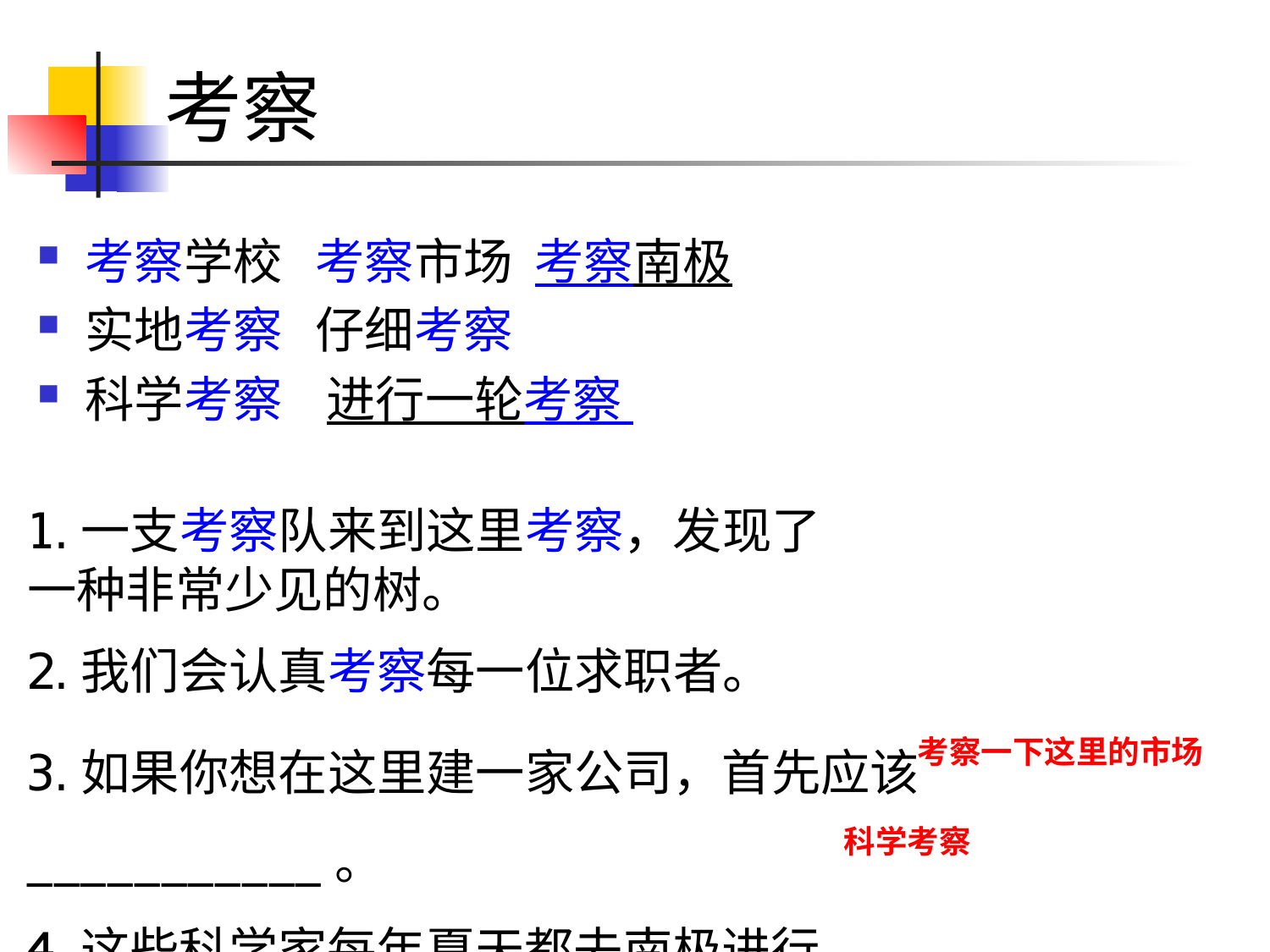

# 考察
考察学校   考察市场  考察南极
实地考察   仔细考察
科学考察    进行一轮考察
1.一支考察队来到这里考察，发现了一种非常少见的树。
2.我们会认真考察每一位求职者。
3.如果你想在这里建一家公司，首先应该___________。
4.这些科学家每年夏天都去南极进行______________。
考察一下这里的市场
科学考察